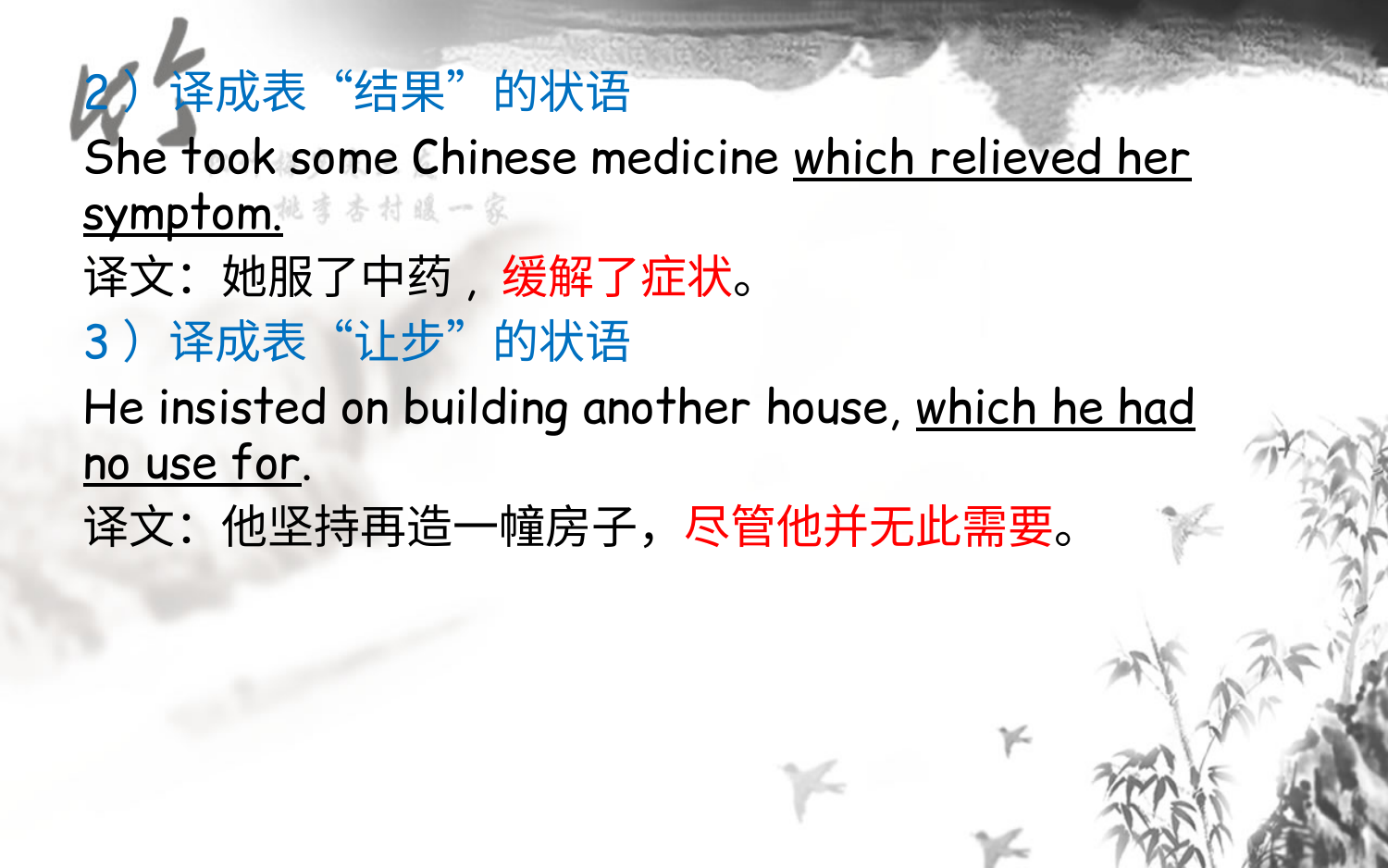

#
2）译成表“结果”的状语
She took some Chinese medicine which relieved her symptom.
译文：她服了中药, 缓解了症状。
3）译成表“让步”的状语
He insisted on building another house, which he had no use for.
译文：他坚持再造一幢房子，尽管他并无此需要。